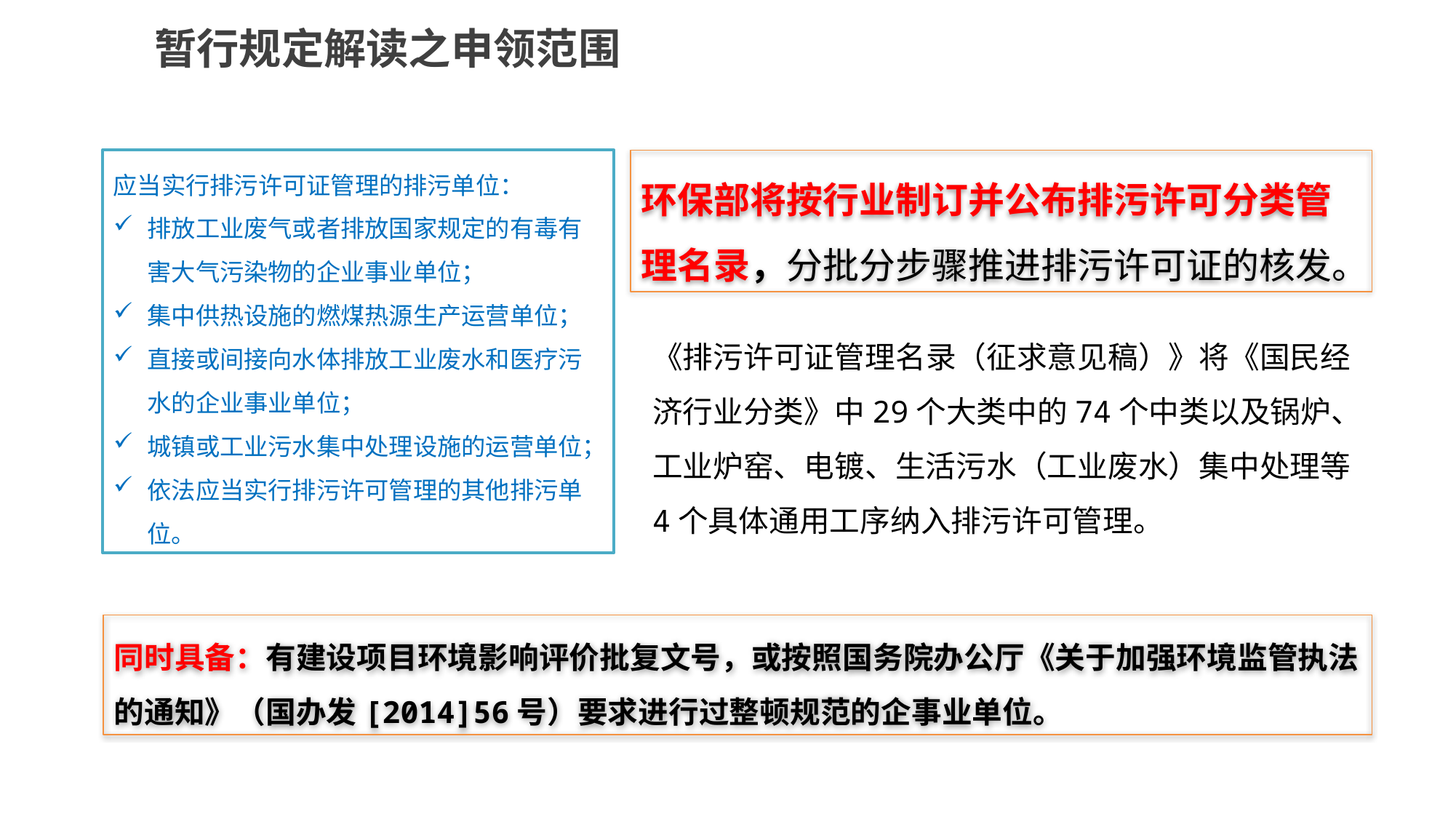

暂行规定解读之申领范围
应当实行排污许可证管理的排污单位：
排放工业废气或者排放国家规定的有毒有害大气污染物的企业事业单位；
集中供热设施的燃煤热源生产运营单位；
直接或间接向水体排放工业废水和医疗污水的企业事业单位；
城镇或工业污水集中处理设施的运营单位；
依法应当实行排污许可管理的其他排污单位。
环保部将按行业制订并公布排污许可分类管理名录，分批分步骤推进排污许可证的核发。
《排污许可证管理名录（征求意见稿）》将《国民经济行业分类》中29个大类中的74个中类以及锅炉、工业炉窑、电镀、生活污水（工业废水）集中处理等4个具体通用工序纳入排污许可管理。
同时具备：有建设项目环境影响评价批复文号，或按照国务院办公厅《关于加强环境监管执法的通知》（国办发[2014]56号）要求进行过整顿规范的企事业单位。